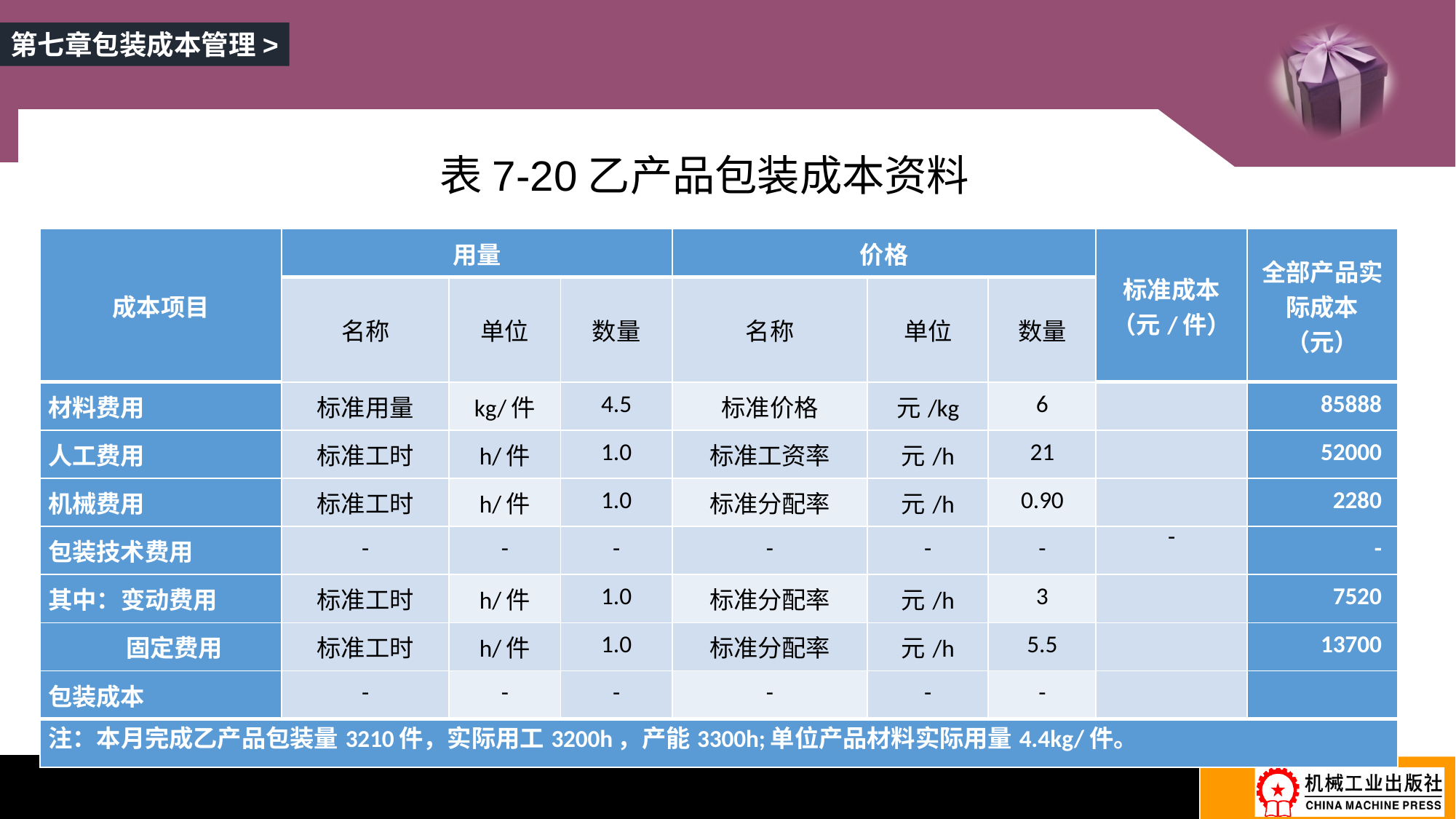

第七章包装成本管理>
表7-20乙产品包装成本资料
| 成本项目 | 用量 |  |  | 价格 |  |  | 标准成本 （元/件） | 全部产品实际成本（元） |
| --- | --- | --- | --- | --- | --- | --- | --- | --- |
|  | 名称 | 单位 | 数量 | 名称 | 单位 | 数量 |  |  |
| 材料费用 | 标准用量 | kg/件 | 4.5 | 标准价格 | 元/kg | 6 |  | 85888 |
| 人工费用 | 标准工时 | h/件 | 1.0 | 标准工资率 | 元/h | 21 |  | 52000 |
| 机械费用 | 标准工时 | h/件 | 1.0 | 标准分配率 | 元/h | 0.90 |  | 2280 |
| 包装技术费用 | - | - | - | - | - | - | - | - |
| 其中：变动费用 | 标准工时 | h/件 | 1.0 | 标准分配率 | 元/h | 3 |  | 7520 |
| 固定费用 | 标准工时 | h/件 | 1.0 | 标准分配率 | 元/h | 5.5 |  | 13700 |
| 包装成本 | - | - | - | - | - | - |  |  |
| 注：本月完成乙产品包装量3210件，实际用工3200h，产能3300h;单位产品材料实际用量4.4kg/件。 |  |  |  |  |  |  |  |  |